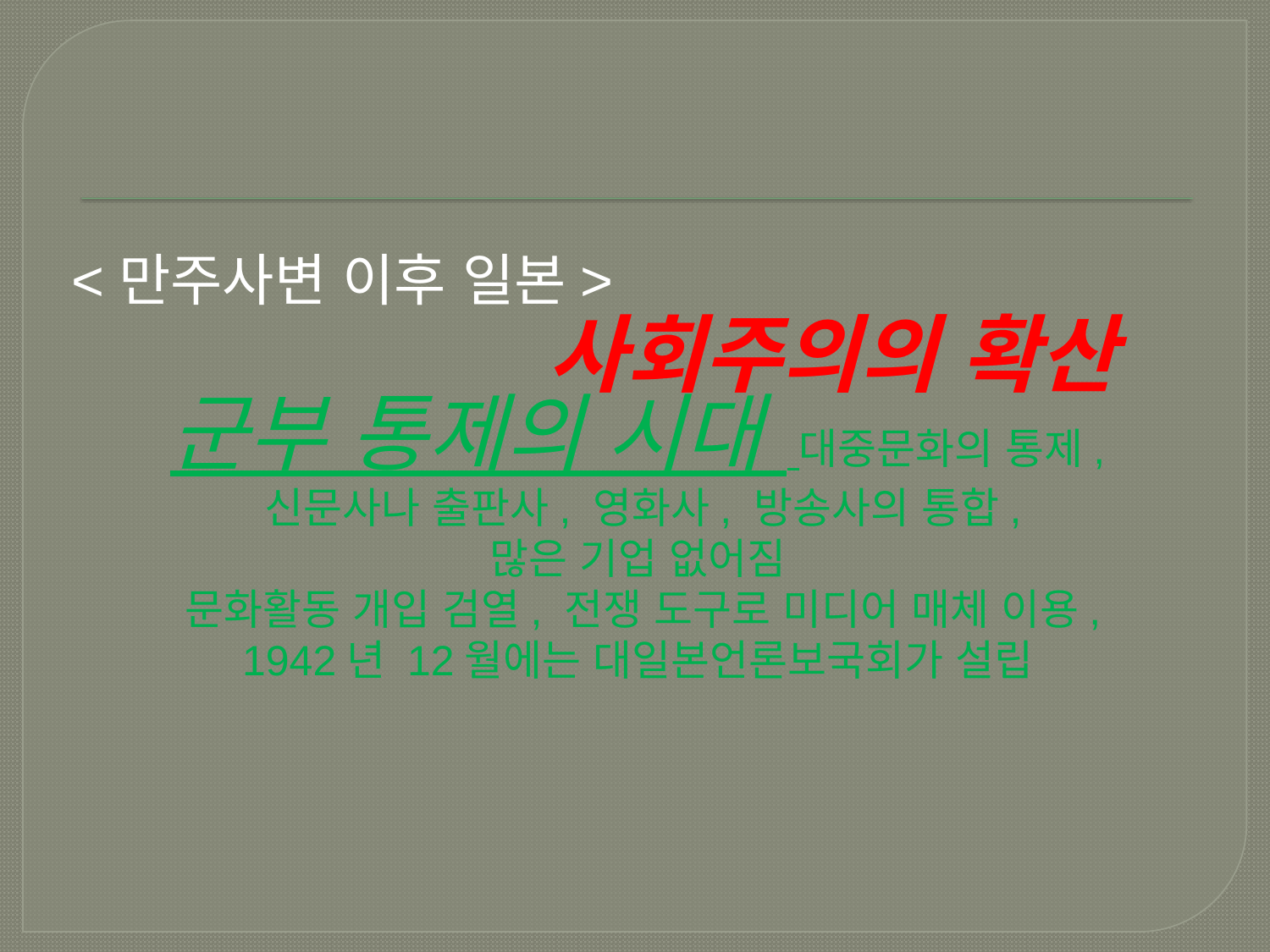

<만주사변 이후 일본>

군부 통제의 시대  대중문화의 통제,
 신문사나 출판사, 영화사, 방송사의 통합,
많은 기업 없어짐
 문화활동 개입 검열, 전쟁 도구로 미디어 매체 이용,
1942년 12월에는 대일본언론보국회가 설립

사회주의의 확산